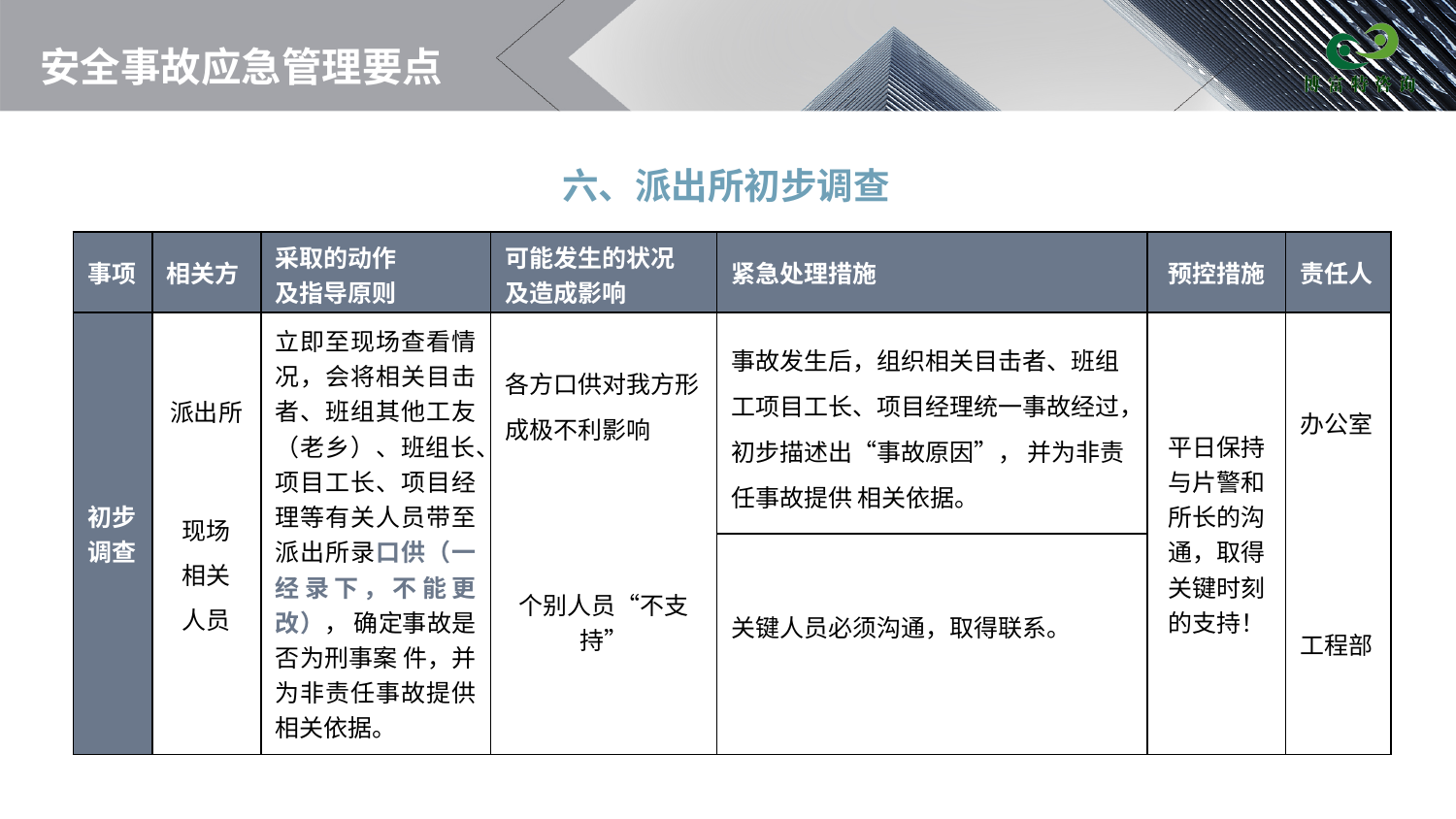

# 安全事故应急管理要点
六、派出所初步调查
| 事项 | 相关方 | 采取的动作 及指导原则 | 可能发生的状况 及造成影响 | 紧急处理措施 | 预控措施 | 责任人 |
| --- | --- | --- | --- | --- | --- | --- |
| 初步调查 | 派出所 现场 相关 人员 | 立即至现场查看情况，会将相关目击者、班组其他工友（老乡）、班组长、项目工长、项目经理等有关人员带至派出所录口供（一经录下，不能更改）， 确定事故是否为刑事案 件，并为非责任事故提供相关依据。 | 各方口供对我方形成极不利影响 | 事故发生后，组织相关目击者、班组工项目工长、项目经理统一事故经过，初步描述出“事故原因”， 并为非责任事故提供 相关依据。 | 平日保持与片警和所长的沟通，取得关键时刻的支持！ | 办公室 |
|  |  |  | 个别人员“不支持” |  |  |  |
|  |  |  |  |  |  | 工程部 |
|  |  |  |  | 关键人员必须沟通，取得联系。 |  |  |